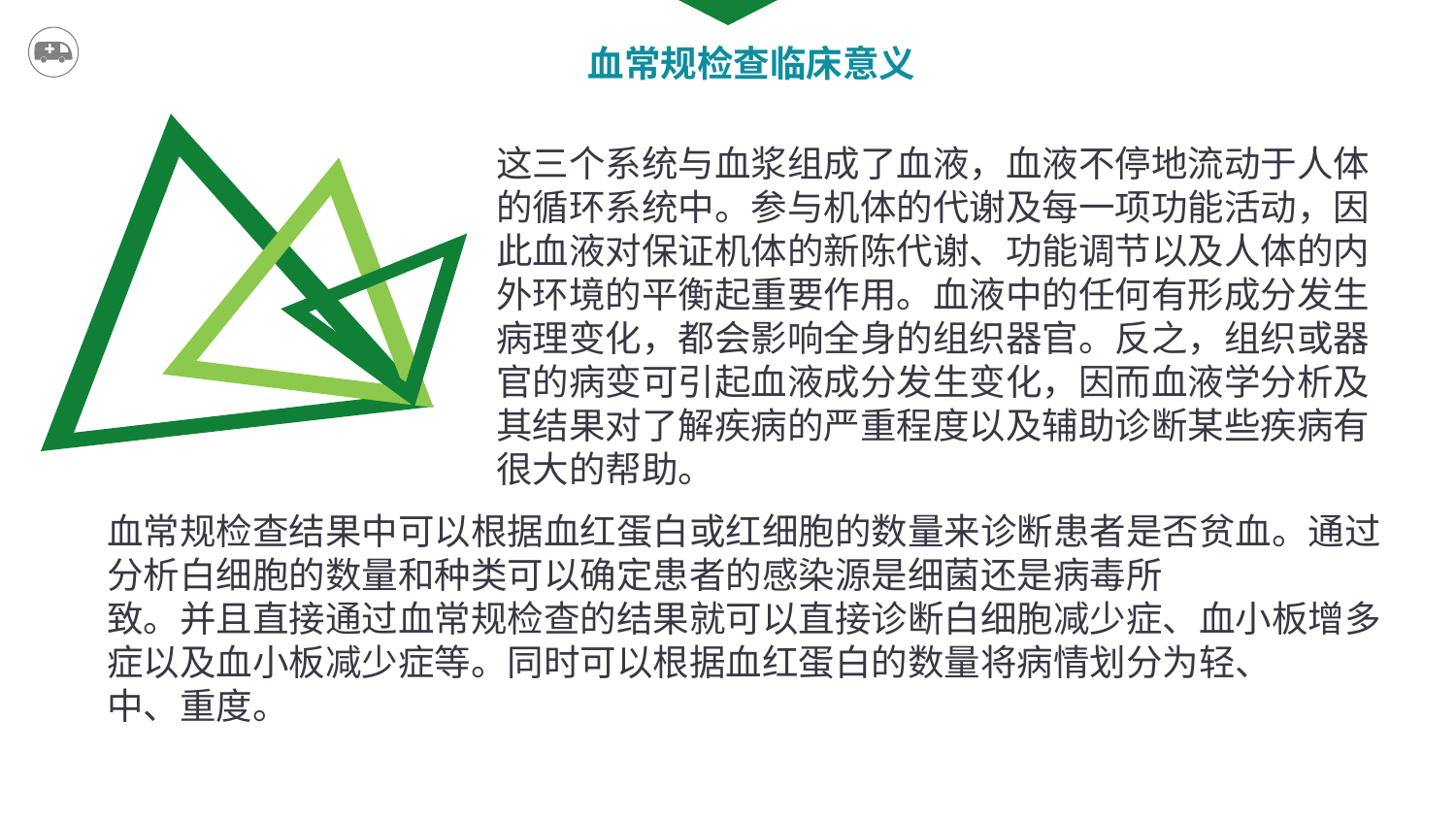

血常规检查临床意义

这三个系统与血浆组成了血液，血液不停地流动于人体的循环系统中。参与机体的代谢及每一项功能活动，因此血液对保证机体的新陈代谢、功能调节以及人体的内外环境的平衡起重要作用。血液中的任何有形成分发生病理变化，都会影响全身的组织器官。反之，组织或器官的病变可引起血液成分发生变化，因而血液学分析及其结果对了解疾病的严重程度以及辅助诊断某些疾病有很大的帮助。

血常规检查结果中可以根据血红蛋白或红细胞的数量来诊断患者是否贫血。通过分析白细胞的数量和种类可以确定患者的感染源是细菌还是病毒所
致。并且直接通过血常规检查的结果就可以直接诊断白细胞减少症、血小板增多症以及血小板减少症等。同时可以根据血红蛋白的数量将病情划分为轻、
中、重度。